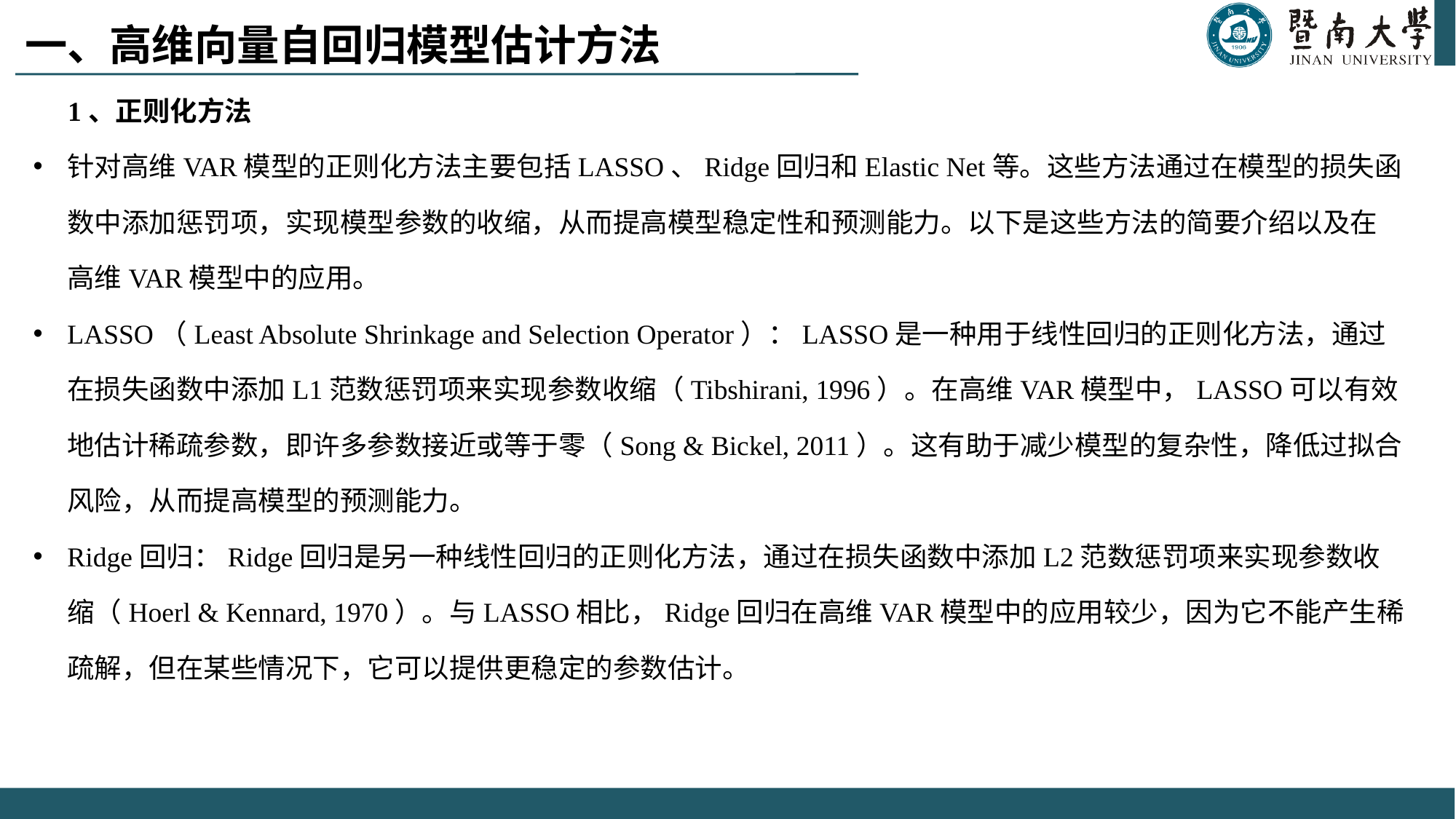

一、高维向量自回归模型估计方法
     1、正则化方法
针对高维VAR模型的正则化方法主要包括LASSO、Ridge回归和Elastic Net等。这些方法通过在模型的损失函数中添加惩罚项，实现模型参数的收缩，从而提高模型稳定性和预测能力。以下是这些方法的简要介绍以及在高维VAR模型中的应用。
LASSO（Least Absolute Shrinkage and Selection Operator）：LASSO是一种用于线性回归的正则化方法，通过在损失函数中添加L1范数惩罚项来实现参数收缩（Tibshirani, 1996）。在高维VAR模型中，LASSO可以有效地估计稀疏参数，即许多参数接近或等于零（Song & Bickel, 2011）。这有助于减少模型的复杂性，降低过拟合风险，从而提高模型的预测能力。
Ridge回归：Ridge回归是另一种线性回归的正则化方法，通过在损失函数中添加L2范数惩罚项来实现参数收缩（Hoerl & Kennard, 1970）。与LASSO相比，Ridge回归在高维VAR模型中的应用较少，因为它不能产生稀疏解，但在某些情况下，它可以提供更稳定的参数估计。